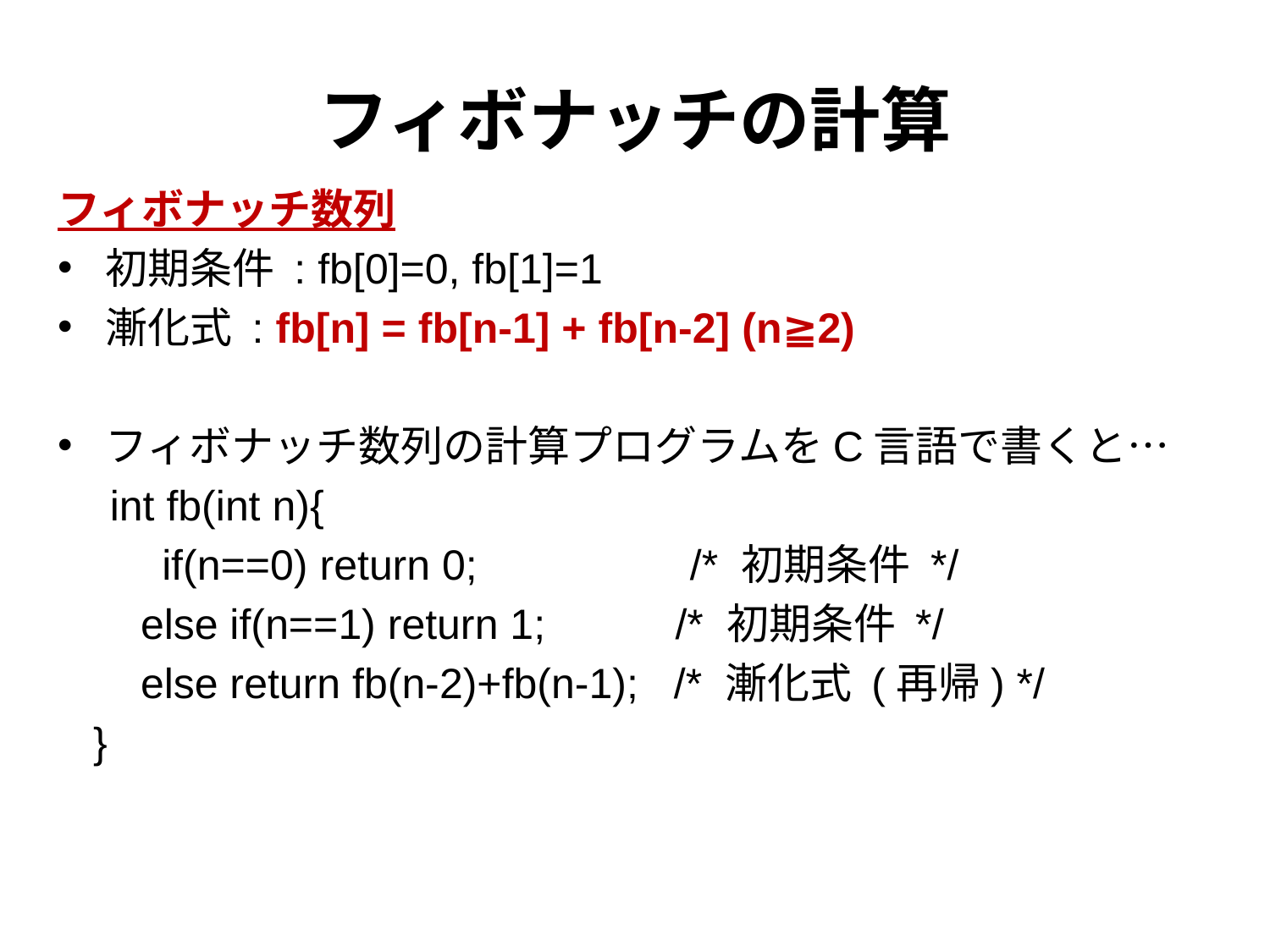

# フィボナッチの計算
フィボナッチ数列
初期条件 : fb[0]=0, fb[1]=1
漸化式 : fb[n] = fb[n-1] + fb[n-2] (n≧2)

フィボナッチ数列の計算プログラムをC言語で書くと…
　int fb(int n){
　　 if(n==0) return 0;                  /* 初期条件 */
       else if(n==1) return 1;           /* 初期条件 */
       else return fb(n-2)+fb(n-1);   /* 漸化式 (再帰) */
   }